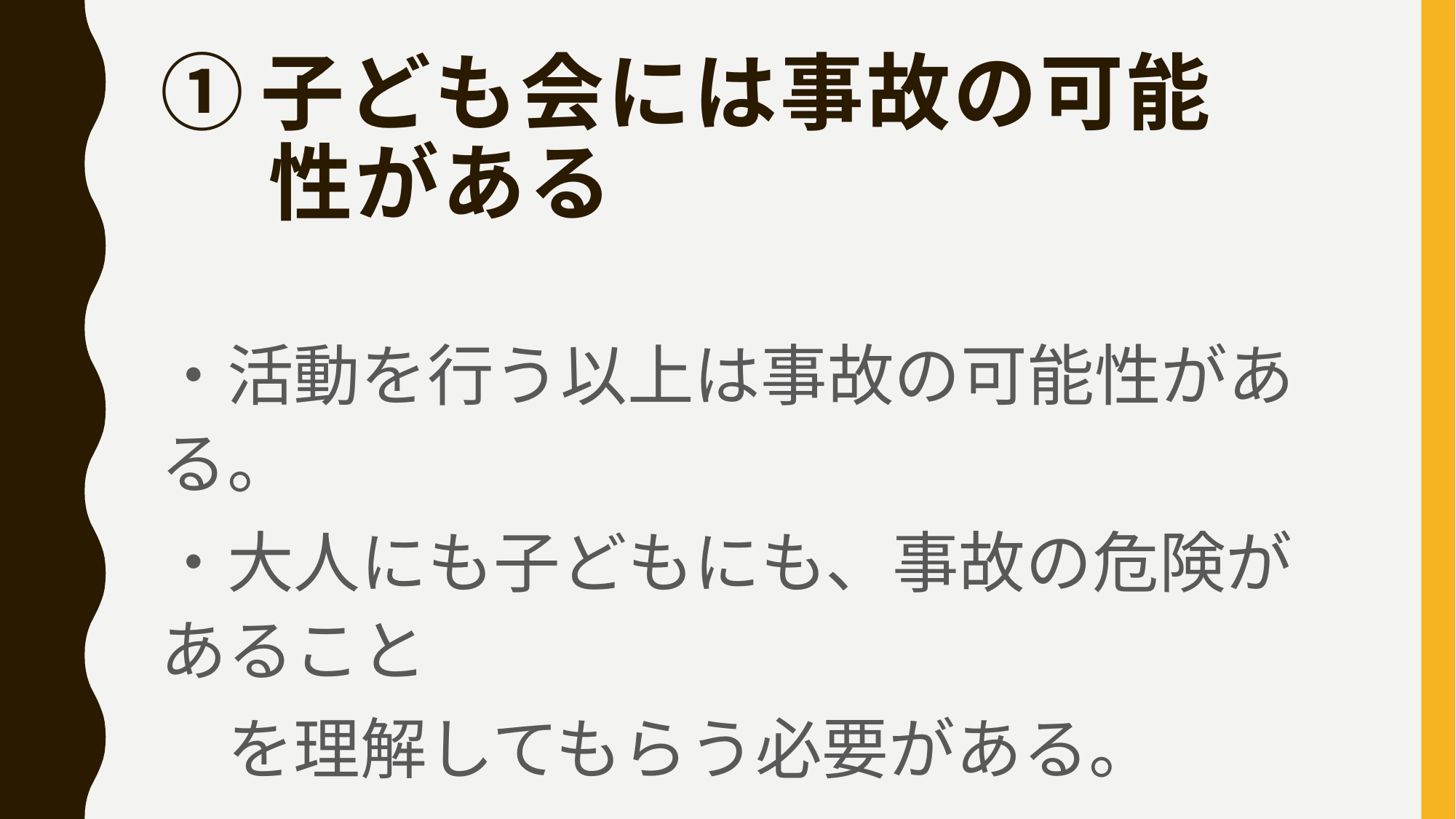

# ①子ども会には事故の可能 　 性がある
・活動を行う以上は事故の可能性がある。
・大人にも子どもにも、事故の危険があること
　を理解してもらう必要がある。